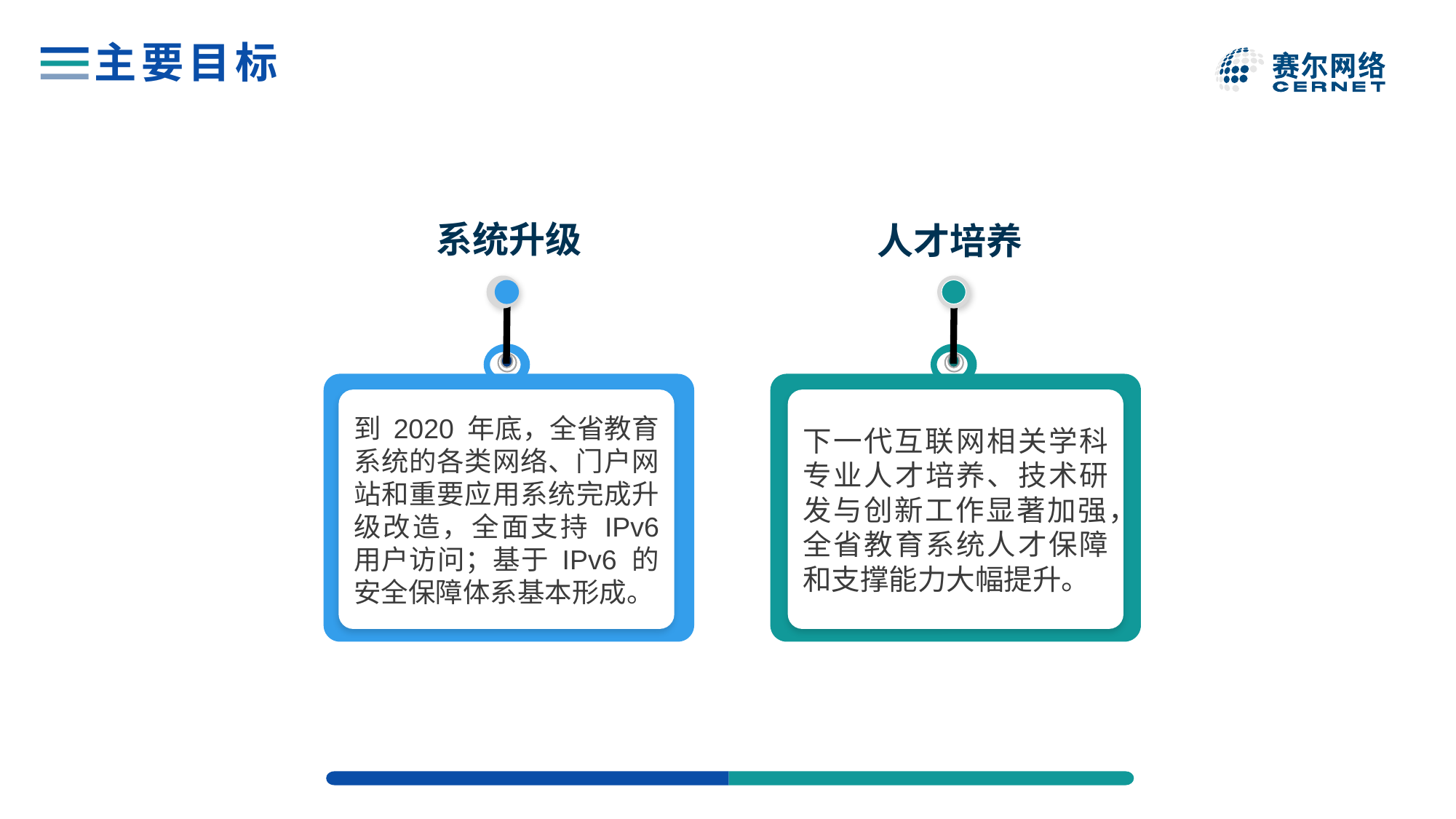

# 主要目标
系统升级
人才培养

到 2020 年底，全省教育系统的各类网络、门户网站和重要应用系统完成升级改造，全面支持 IPv6 用户访问；基于 IPv6 的安全保障体系基本形成。
下一代互联网相关学科专业人才培养、技术研发与创新工作显著加强，全省教育系统人才保障和支撑能力大幅提升。